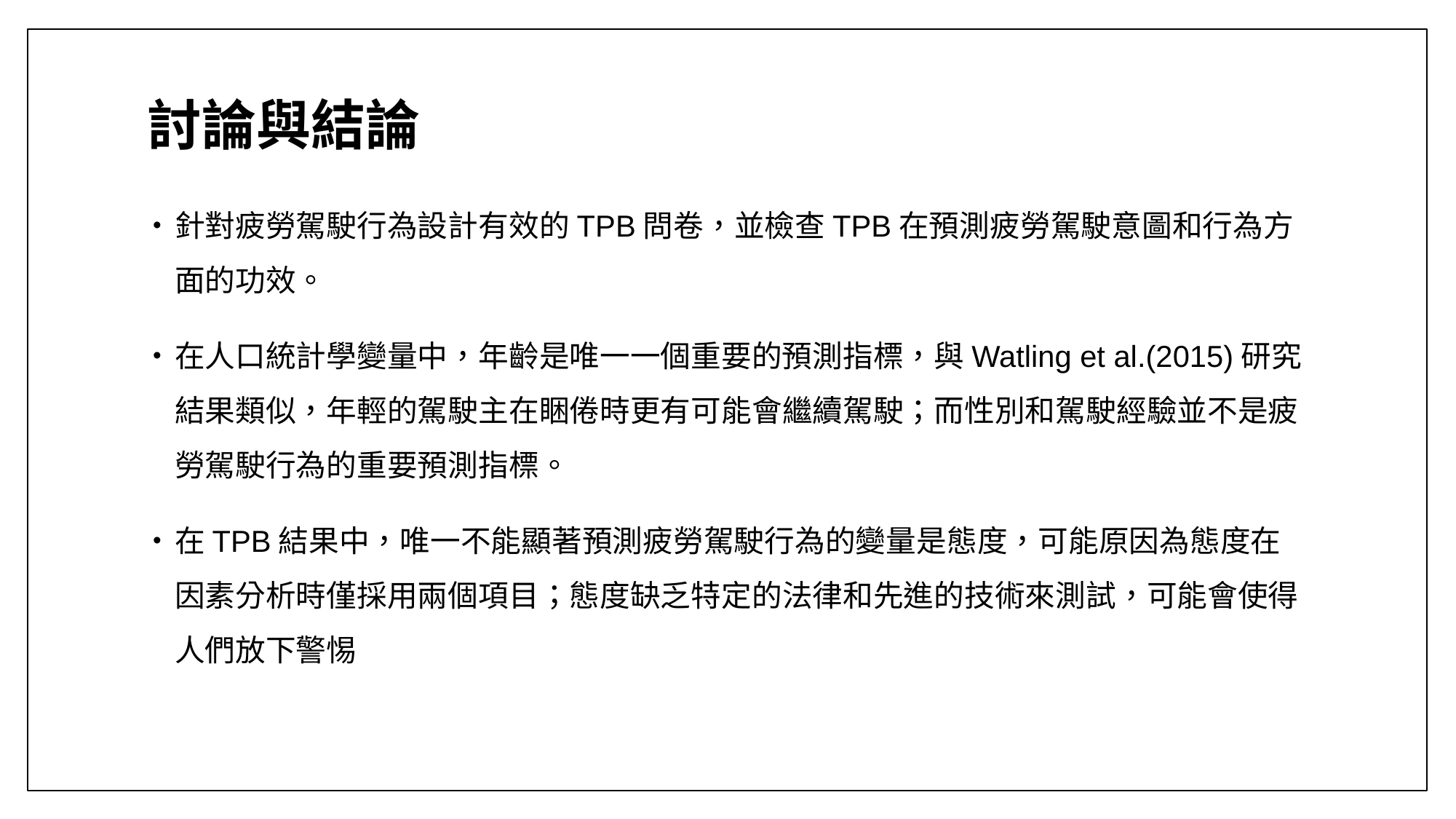

# 討論與結論
針對疲勞駕駛行為設計有效的TPB問卷，並檢查TPB在預測疲勞駕駛意圖和行為方面的功效。
在人口統計學變量中，年齡是唯一一個重要的預測指標，與Watling et al.(2015)研究結果類似，年輕的駕駛主在睏倦時更有可能會繼續駕駛；而性別和駕駛經驗並不是疲勞駕駛行為的重要預測指標。
在TPB結果中，唯一不能顯著預測疲勞駕駛行為的變量是態度，可能原因為態度在因素分析時僅採用兩個項目；態度缺乏特定的法律和先進的技術來測試，可能會使得人們放下警惕